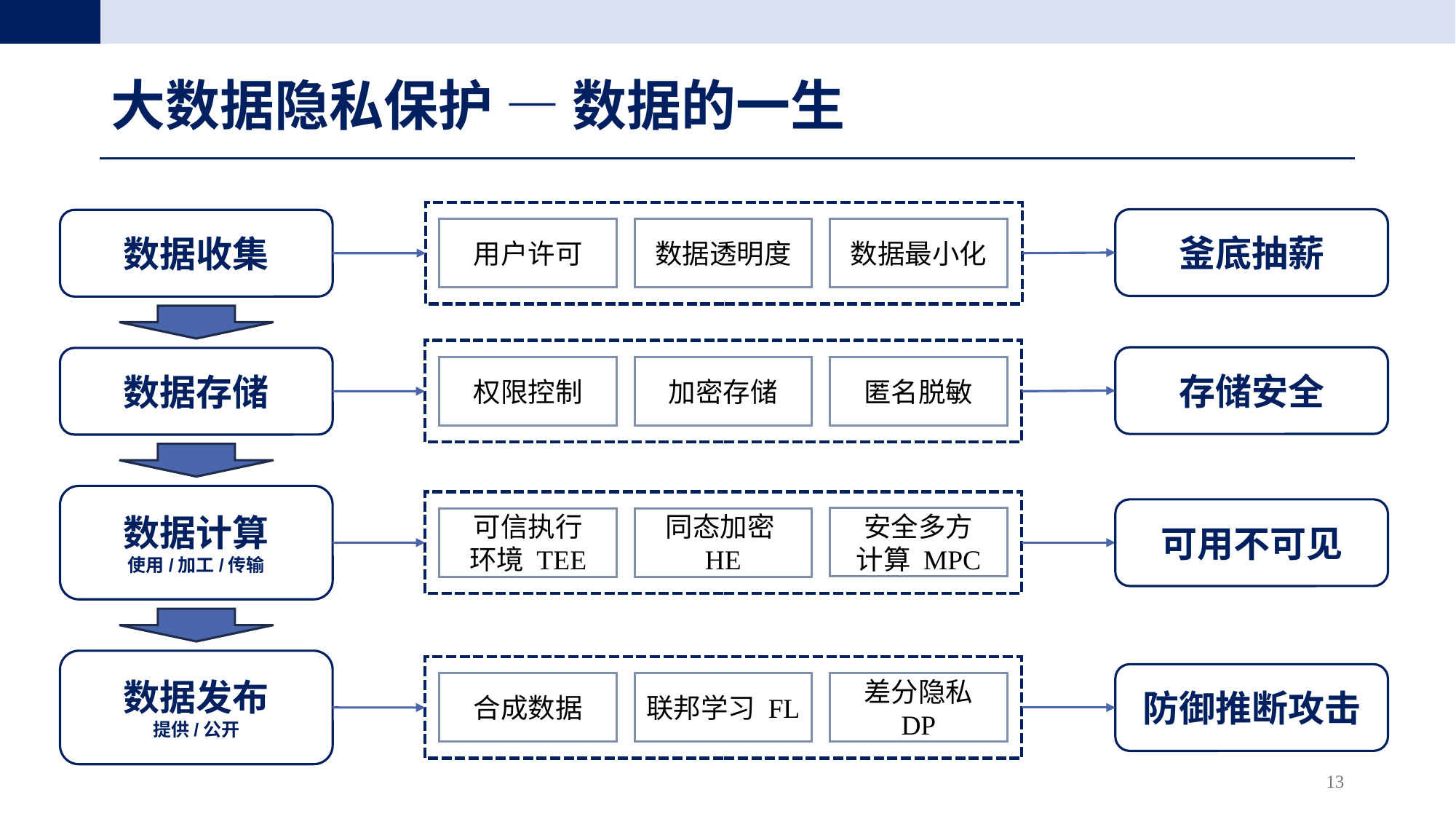

# 大数据隐私保护 — 数据的一生

釜底抽薪
数据收集
用户许可
数据透明度
数据最小化

存储安全
数据存储
加密存储
匿名脱敏
权限控制

数据计算
使用/加工/传输

可用不可见
安全多方
计算 MPC
可信执行
环境 TEE
同态加密
HE

数据发布
提供/公开

防御推断攻击
联邦学习 FL
差分隐私 DP
合成数据
13